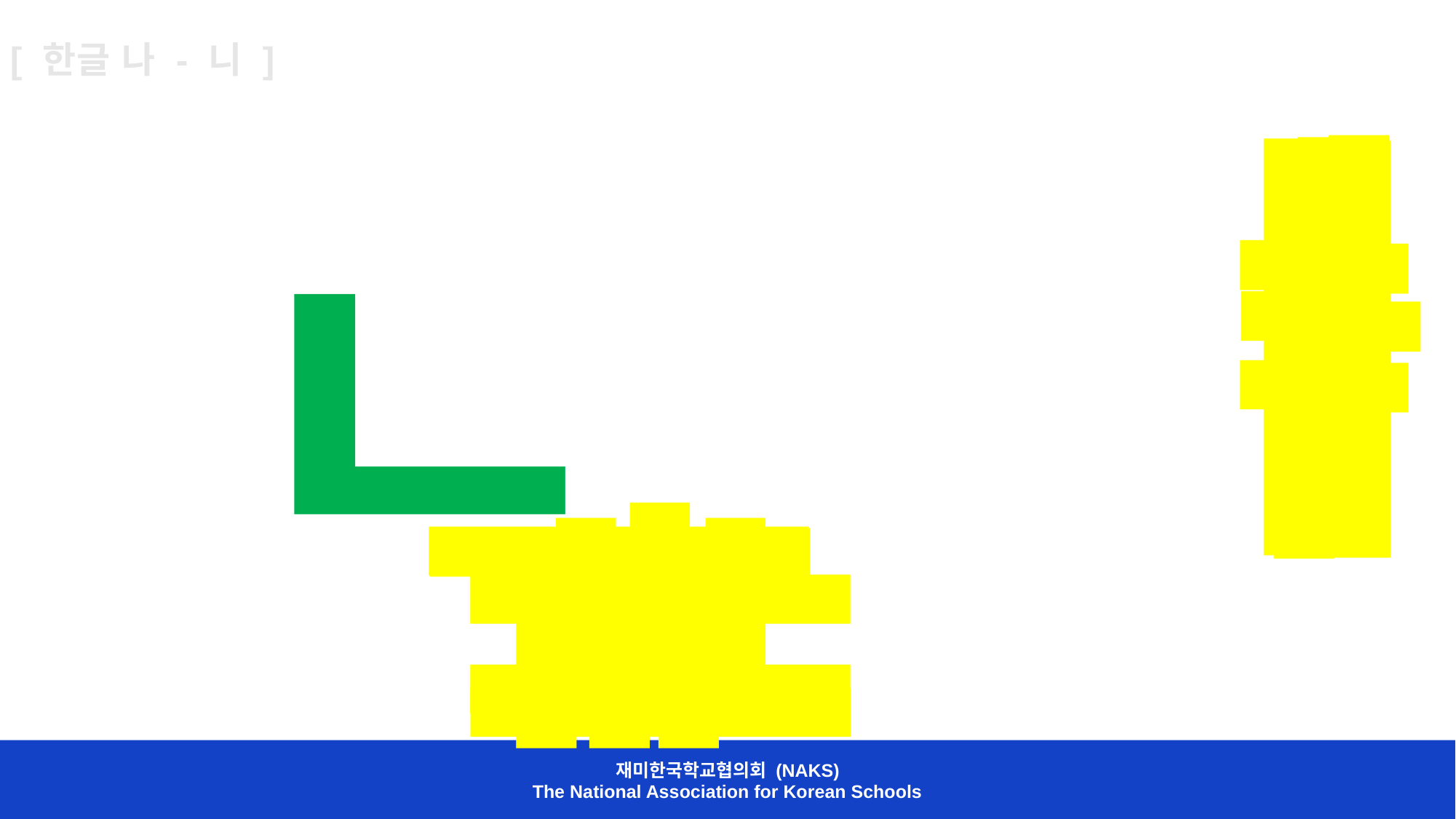

[ 한글 나 - 니 ]
ㅓ
ㅑ
ㅣ
ㅕ
ㅏ
ㄴ
ㅜ
ㅠ
ㅡ
ㅗ
ㅛ
재미한국학교협의회 (NAKS)
The National Association for Korean Schools